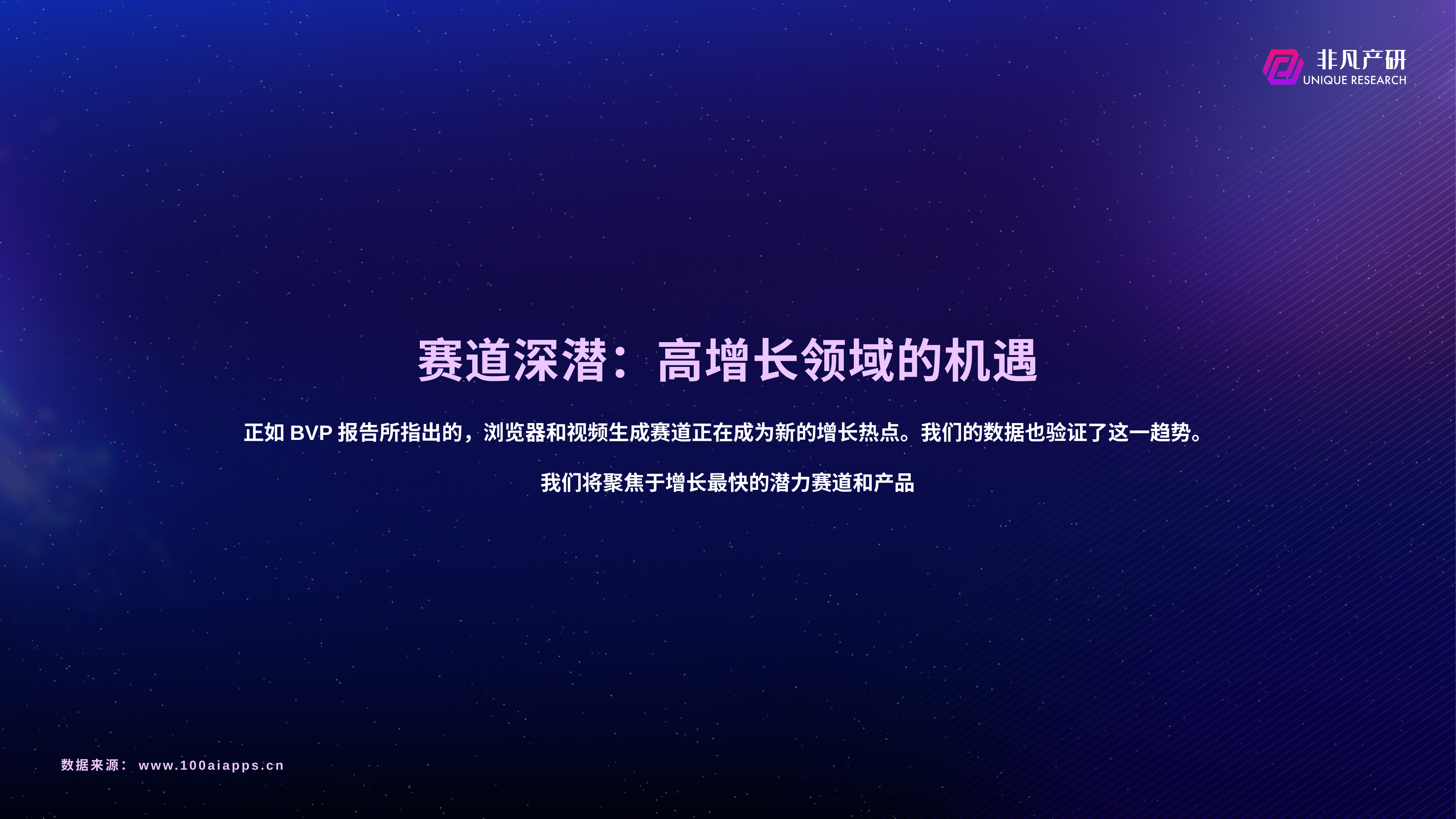

# 赛道深潜：高增长领域的机遇
正如BVP报告所指出的，浏览器和视频生成赛道正在成为新的增长热点。我们的数据也验证了这一趋势。
我们将聚焦于增长最快的潜力赛道和产品